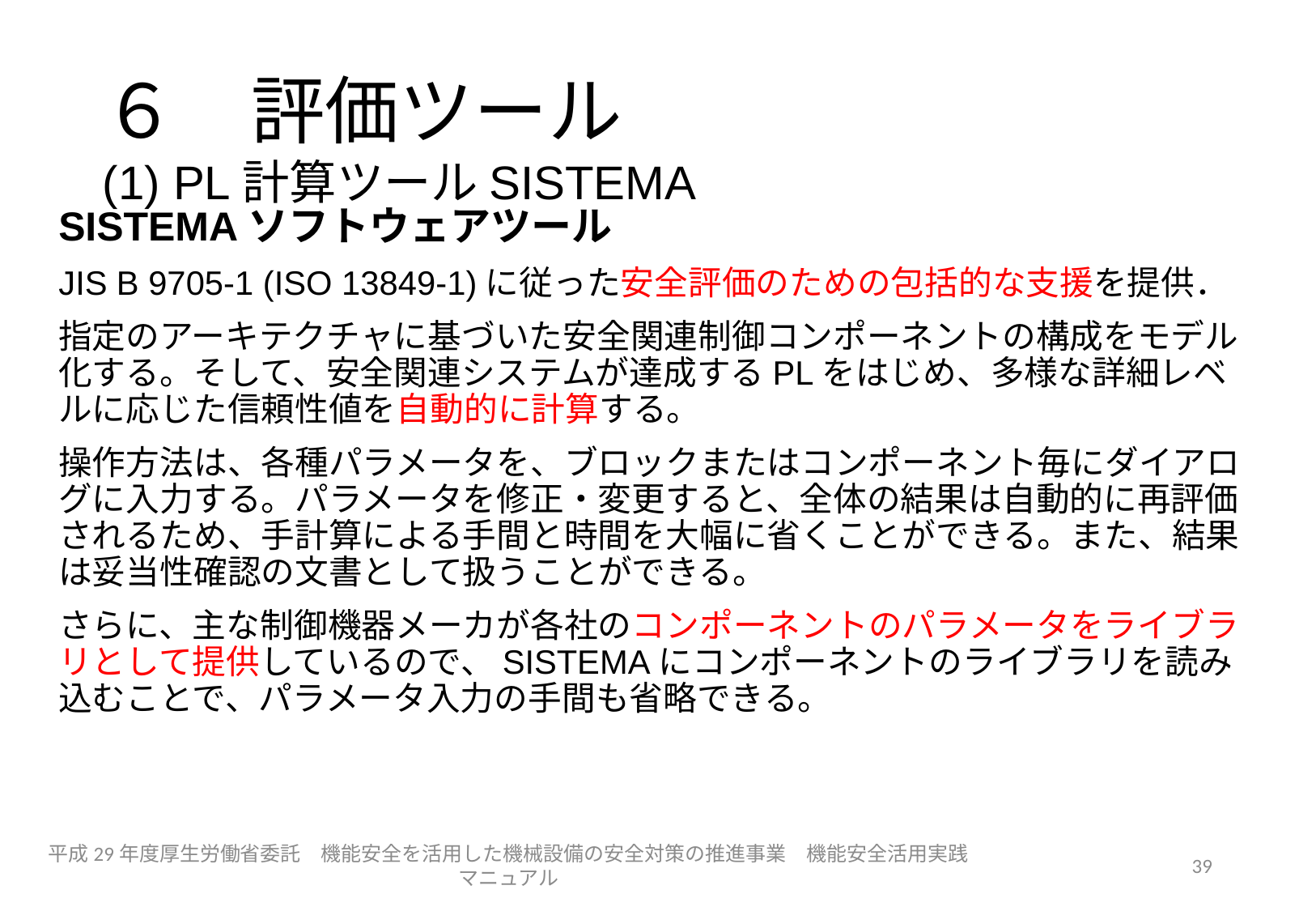

# ６　評価ツール　 (1) PL計算ツールSISTEMA
SISTEMAソフトウェアツール
JIS B 9705-1 (ISO 13849-1)に従った安全評価のための包括的な支援を提供．
指定のアーキテクチャに基づいた安全関連制御コンポーネントの構成をモデル化する。そして、安全関連システムが達成するPLをはじめ、多様な詳細レベルに応じた信頼性値を自動的に計算する。
操作方法は、各種パラメータを、ブロックまたはコンポーネント毎にダイアログに入力する。パラメータを修正・変更すると、全体の結果は自動的に再評価されるため、手計算による手間と時間を大幅に省くことができる。また、結果は妥当性確認の文書として扱うことができる。
さらに、主な制御機器メーカが各社のコンポーネントのパラメータをライブラリとして提供しているので、SISTEMAにコンポーネントのライブラリを読み込むことで、パラメータ入力の手間も省略できる。
平成29年度厚生労働省委託　機能安全を活用した機械設備の安全対策の推進事業　機能安全活用実践マニュアル
39